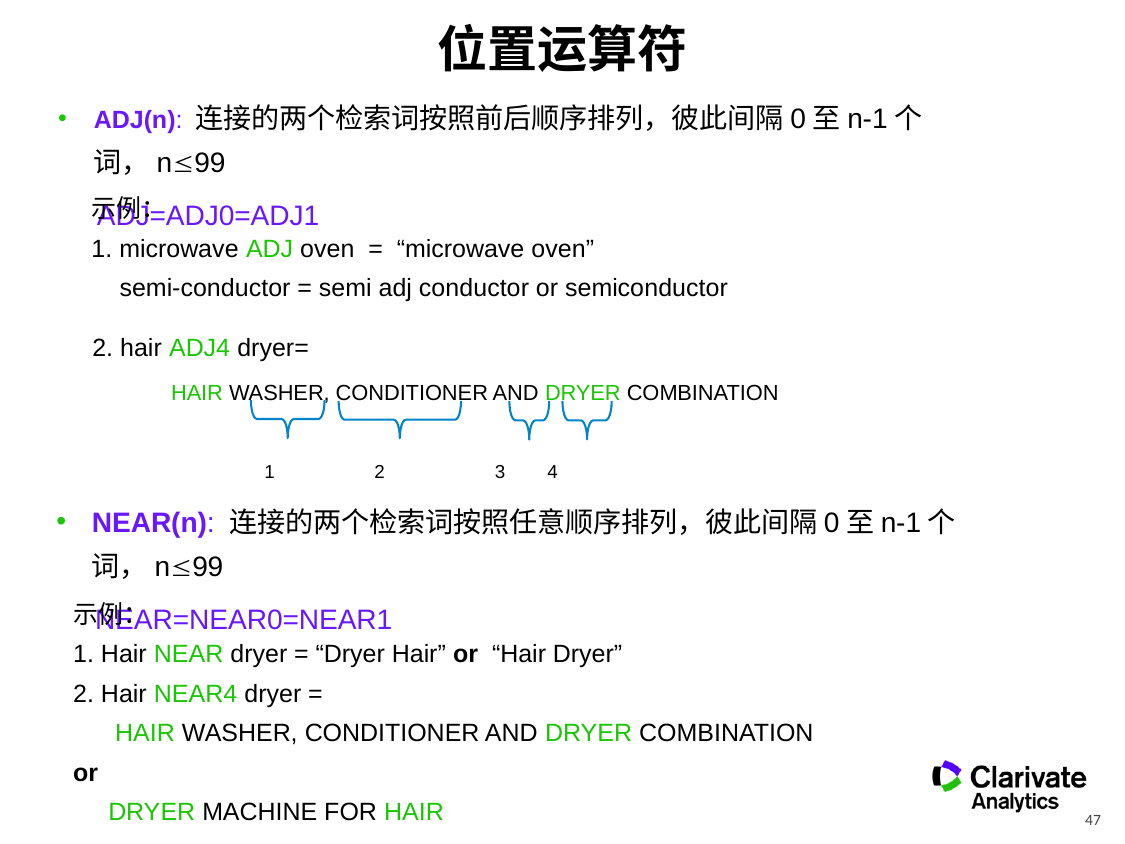

位置运算符
ADJ(n): 连接的两个检索词按照前后顺序排列，彼此间隔0至n-1个词，n≤99
     ADJ=ADJ0=ADJ1
示例：
1. microwave ADJ oven  =  “microwave oven”
    semi-conductor = semi adj conductor or semiconductor
2. hair ADJ4 dryer=
	          HAIR WASHER, CONDITIONER AND DRYER COMBINATION

                                    1                   2                     3        4

NEAR(n): 连接的两个检索词按照任意顺序排列，彼此间隔0至n-1个词，n≤99
     NEAR=NEAR0=NEAR1
示例：
1. Hair NEAR dryer = “Dryer Hair” or  “Hair Dryer”
2. Hair NEAR4 dryer =
      HAIR WASHER, CONDITIONER AND DRYER COMBINATION
or
     DRYER MACHINE FOR HAIR